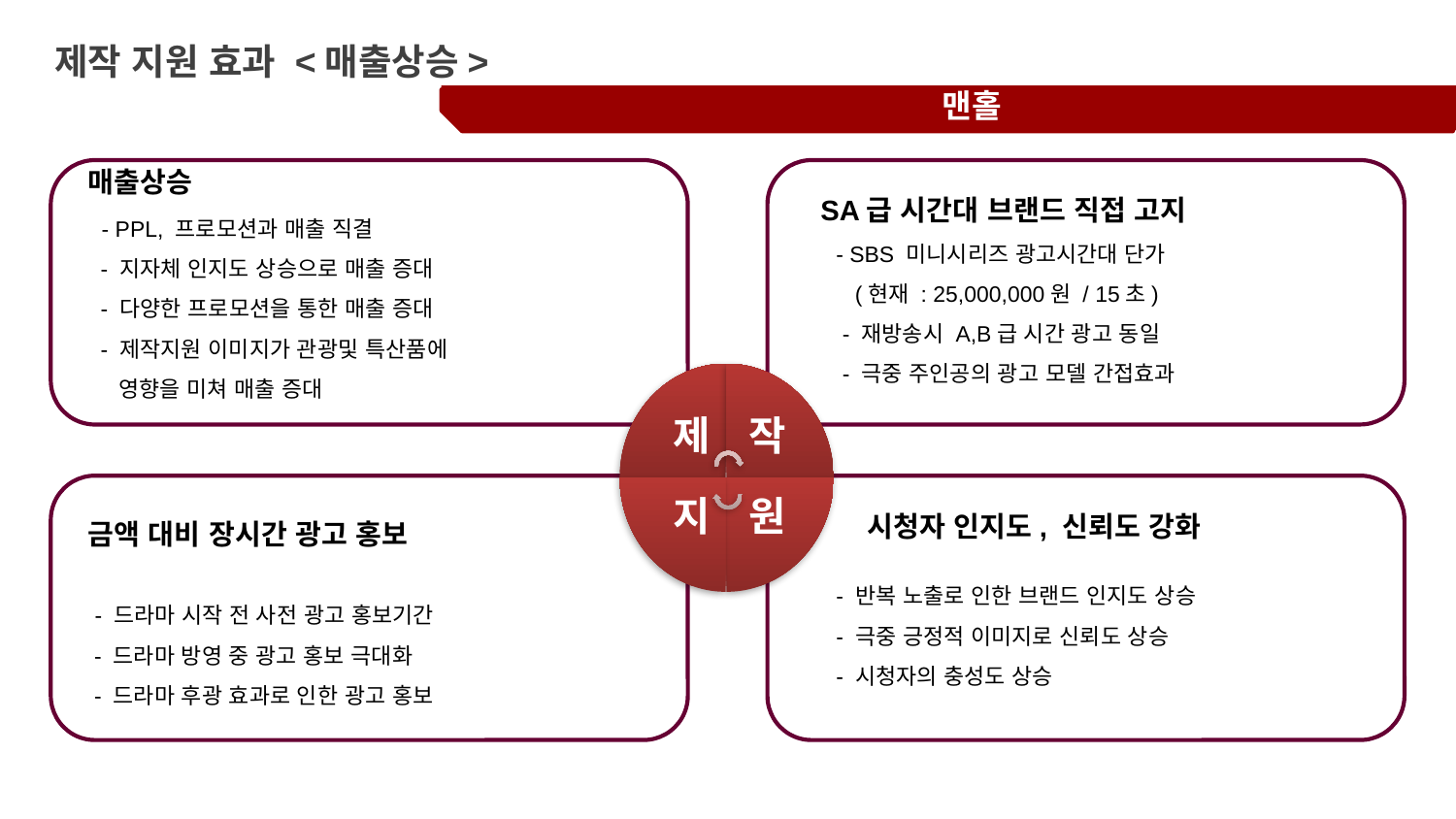

제작 지원 효과 <매출상승>
맨홀

매출상승
  - PPL, 프로모션과 매출 직결
  - 지자체 인지도 상승으로 매출 증대
  - 다양한 프로모션을 통한 매출 증대
  - 제작지원 이미지가 관광및 특산품에
    영향을 미쳐 매출 증대

  SA급 시간대 브랜드 직접 고지
     - SBS 미니시리즈 광고시간대 단가
        (현재 : 25,000,000원 / 15초)
      - 재방송시 A,B급 시간 광고 동일
      - 극중 주인공의 광고 모델 간접효과
제
작
원
지

       시청자 인지도, 신뢰도 강화

     - 반복 노출로 인한 브랜드 인지도 상승
     - 극중 긍정적 이미지로 신뢰도 상승
     - 시청자의 충성도 상승

금액 대비 장시간 광고 홍보

 - 드라마 시작 전 사전 광고 홍보기간
 - 드라마 방영 중 광고 홍보 극대화
 - 드라마 후광 효과로 인한 광고 홍보